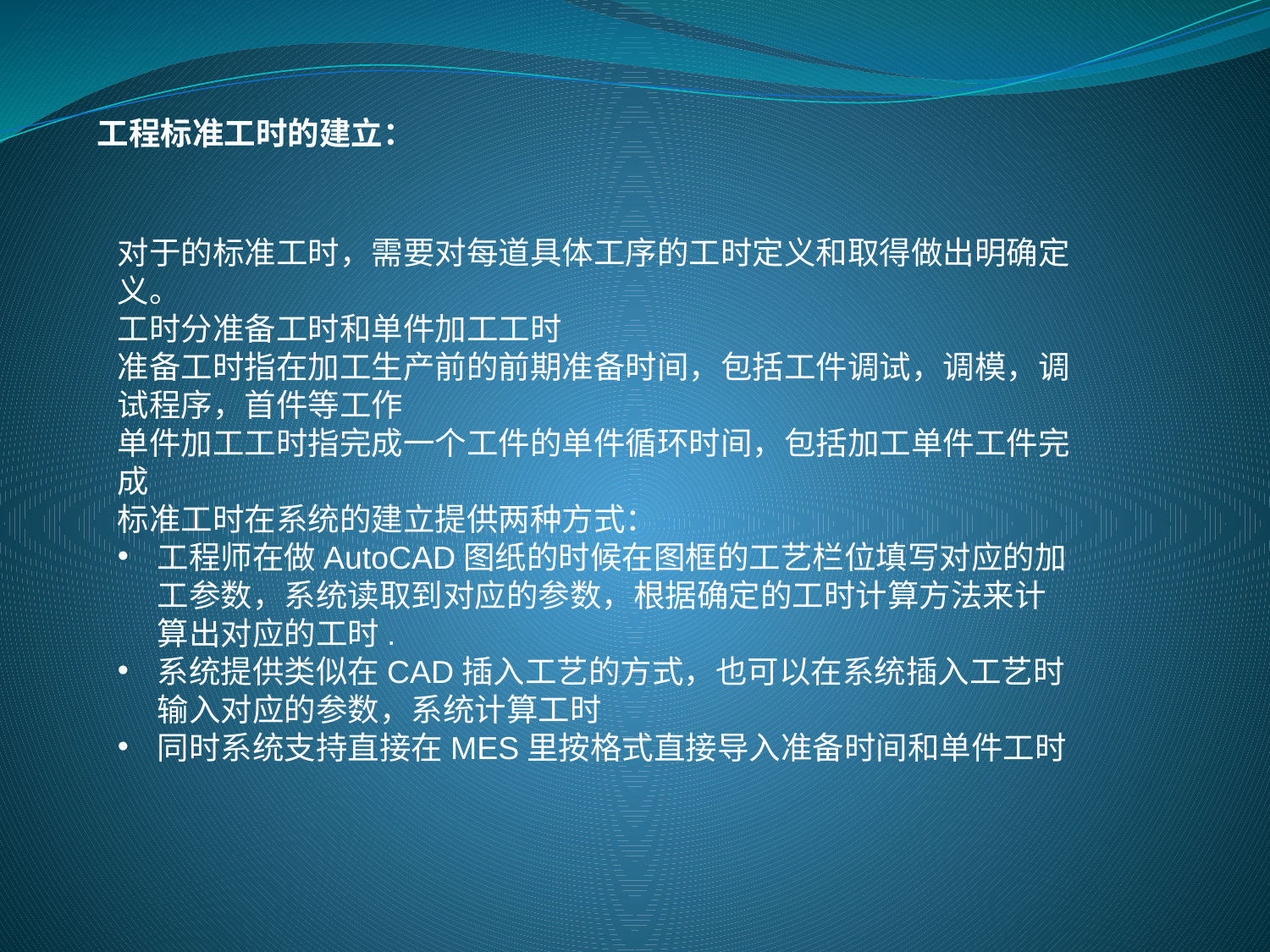

工程标准工时的建立：
对于的标准工时，需要对每道具体工序的工时定义和取得做出明确定义。
工时分准备工时和单件加工工时
准备工时指在加工生产前的前期准备时间，包括工件调试，调模，调试程序，首件等工作
单件加工工时指完成一个工件的单件循环时间，包括加工单件工件完成
标准工时在系统的建立提供两种方式：
工程师在做AutoCAD图纸的时候在图框的工艺栏位填写对应的加工参数，系统读取到对应的参数，根据确定的工时计算方法来计算出对应的工时.
系统提供类似在CAD插入工艺的方式，也可以在系统插入工艺时输入对应的参数，系统计算工时
同时系统支持直接在MES里按格式直接导入准备时间和单件工时